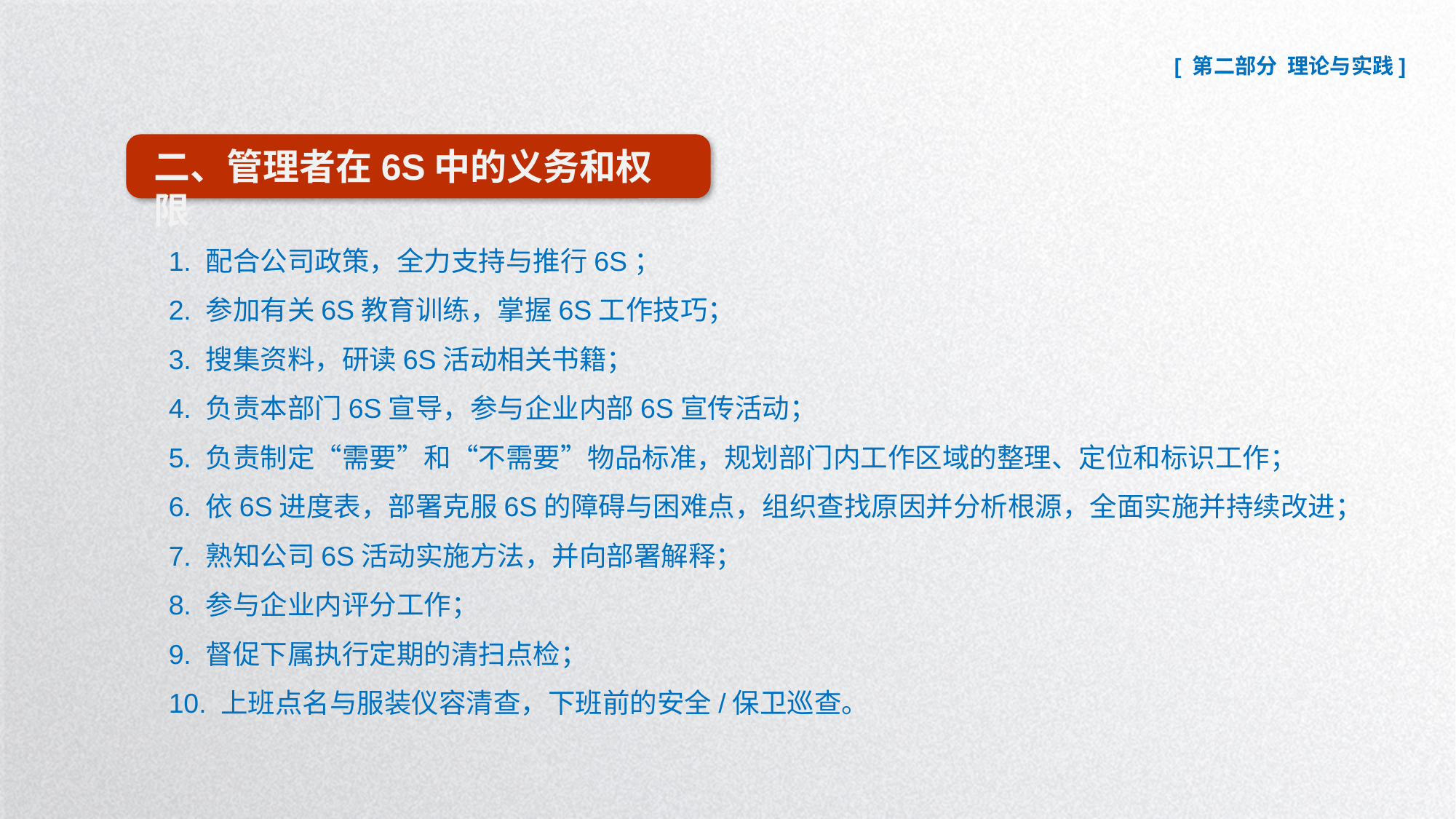

二、管理者在6S中的义务和权限
1. 配合公司政策，全力支持与推行6S；
2. 参加有关6S教育训练，掌握6S工作技巧；
3. 搜集资料，研读6S活动相关书籍；
4. 负责本部门6S宣导，参与企业内部6S宣传活动；
5. 负责制定“需要”和“不需要”物品标准，规划部门内工作区域的整理、定位和标识工作；
6. 依6S进度表，部署克服6S的障碍与困难点，组织查找原因并分析根源，全面实施并持续改进；
7. 熟知公司6S活动实施方法，并向部署解释；
8. 参与企业内评分工作；
9. 督促下属执行定期的清扫点检；
10. 上班点名与服装仪容清查，下班前的安全/保卫巡查。